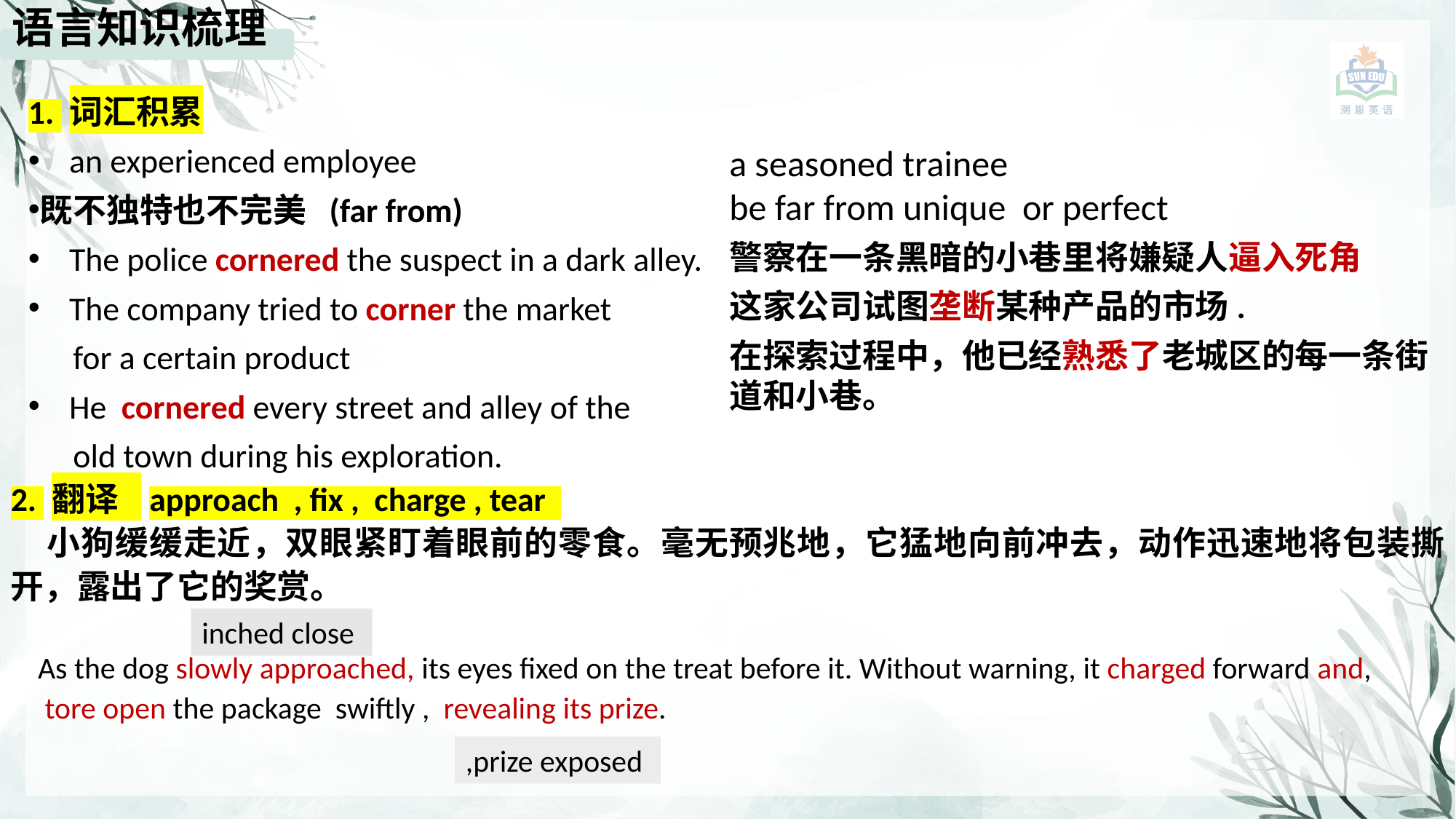

语言知识梳理
1. 词汇积累
an experienced employee
既不独特也不完美  (far from)
The police cornered the suspect in a dark alley.
The company tried to corner the market
      for a certain product
He  cornered every street and alley of the
      old town during his exploration.

a seasoned trainee
be far from unique  or perfect
警察在一条黑暗的小巷里将嫌疑人逼入死角
这家公司试图垄断某种产品的市场.
在探索过程中，他已经熟悉了老城区的每一条街道和小巷。
2. 翻译   approach  , fix ,  charge , tear
小狗缓缓走近，双眼紧盯着眼前的零食。毫无预兆地，它猛地向前冲去，动作迅速地将包装撕开，露出了它的奖赏。

inched close
As the dog slowly approached, its eyes fixed on the treat before it. Without warning, it charged forward and,
 tore open the package  swiftly ,  revealing its prize.
,prize exposed